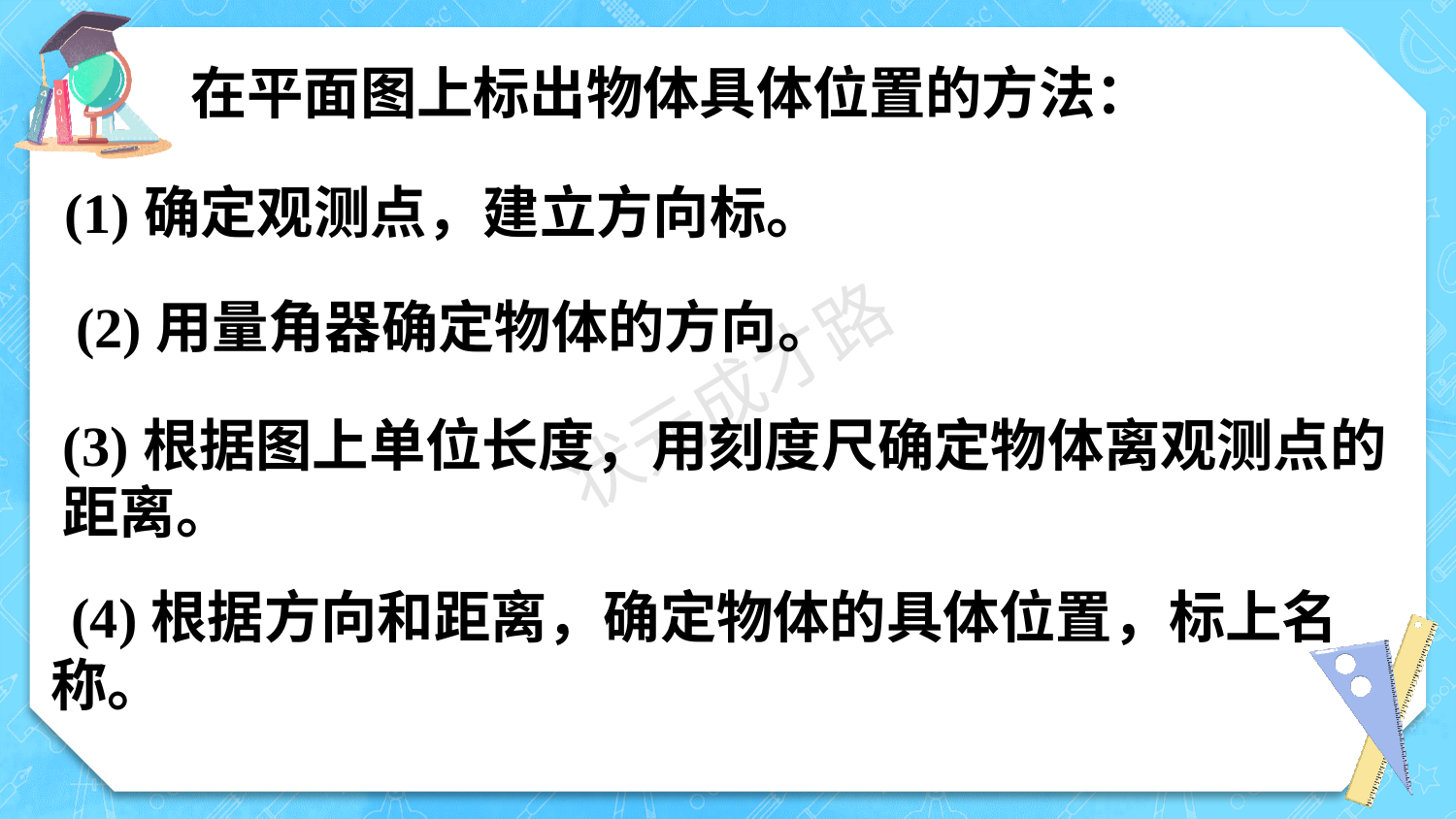

在平面图上标出物体具体位置的方法：
(1)确定观测点，建立方向标。

(2)用量角器确定物体的方向。
(3)根据图上单位长度，用刻度尺确定物体离观测点的距离。
(4)根据方向和距离，确定物体的具体位置，标上名称。